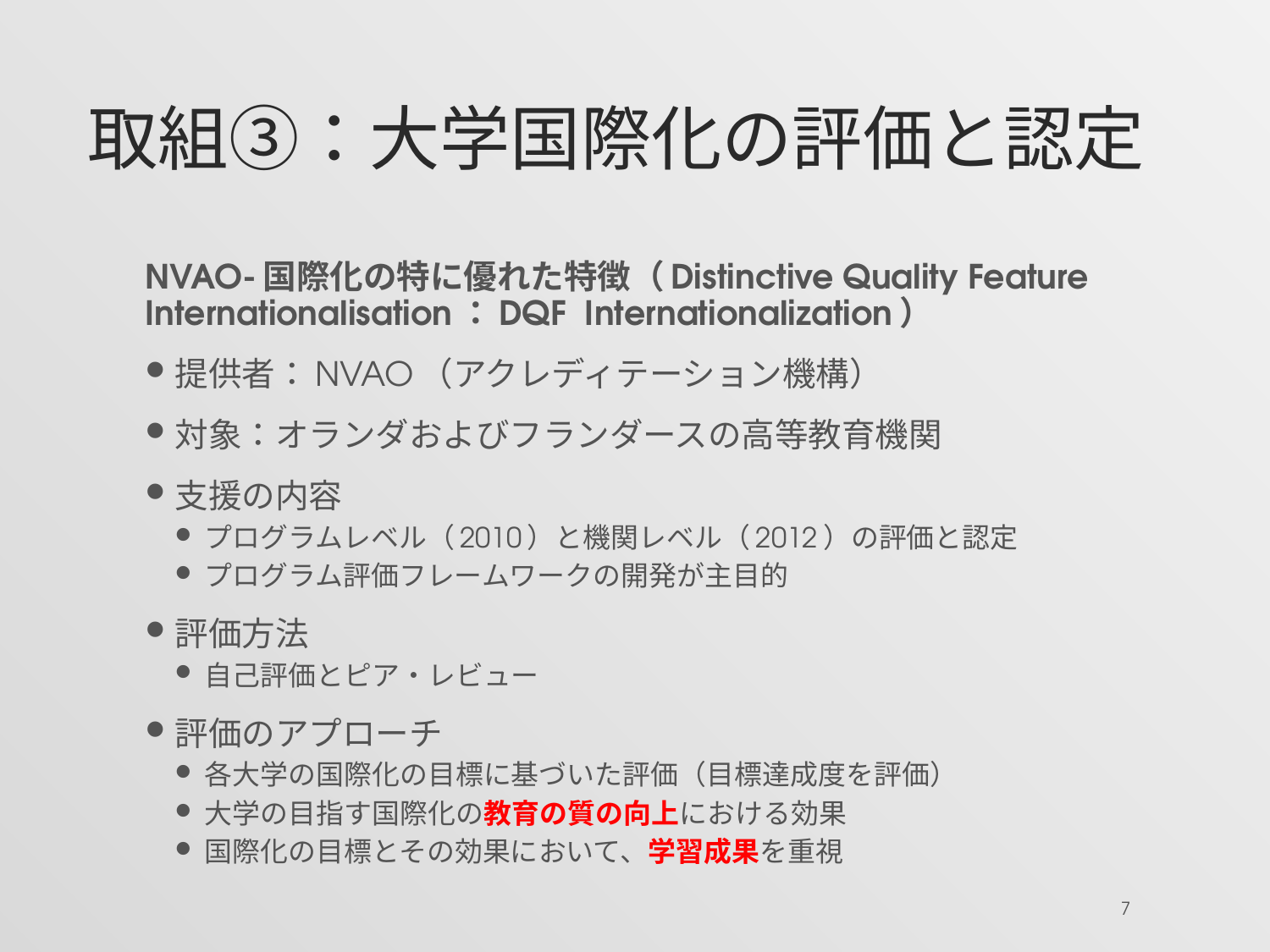

# 取組③：大学国際化の評価と認定
NVAO-国際化の特に優れた特徴（Distinctive Quality Feature Internationalisation：DQF  Internationalization）
提供者：NVAO（アクレディテーション機構）
対象：オランダおよびフランダースの高等教育機関
支援の内容
プログラムレベル（2010）と機関レベル（2012）の評価と認定
プログラム評価フレームワークの開発が主目的
評価方法
自己評価とピア・レビュー
評価のアプローチ
各大学の国際化の目標に基づいた評価（目標達成度を評価）
大学の目指す国際化の教育の質の向上における効果
国際化の目標とその効果において、学習成果を重視

7